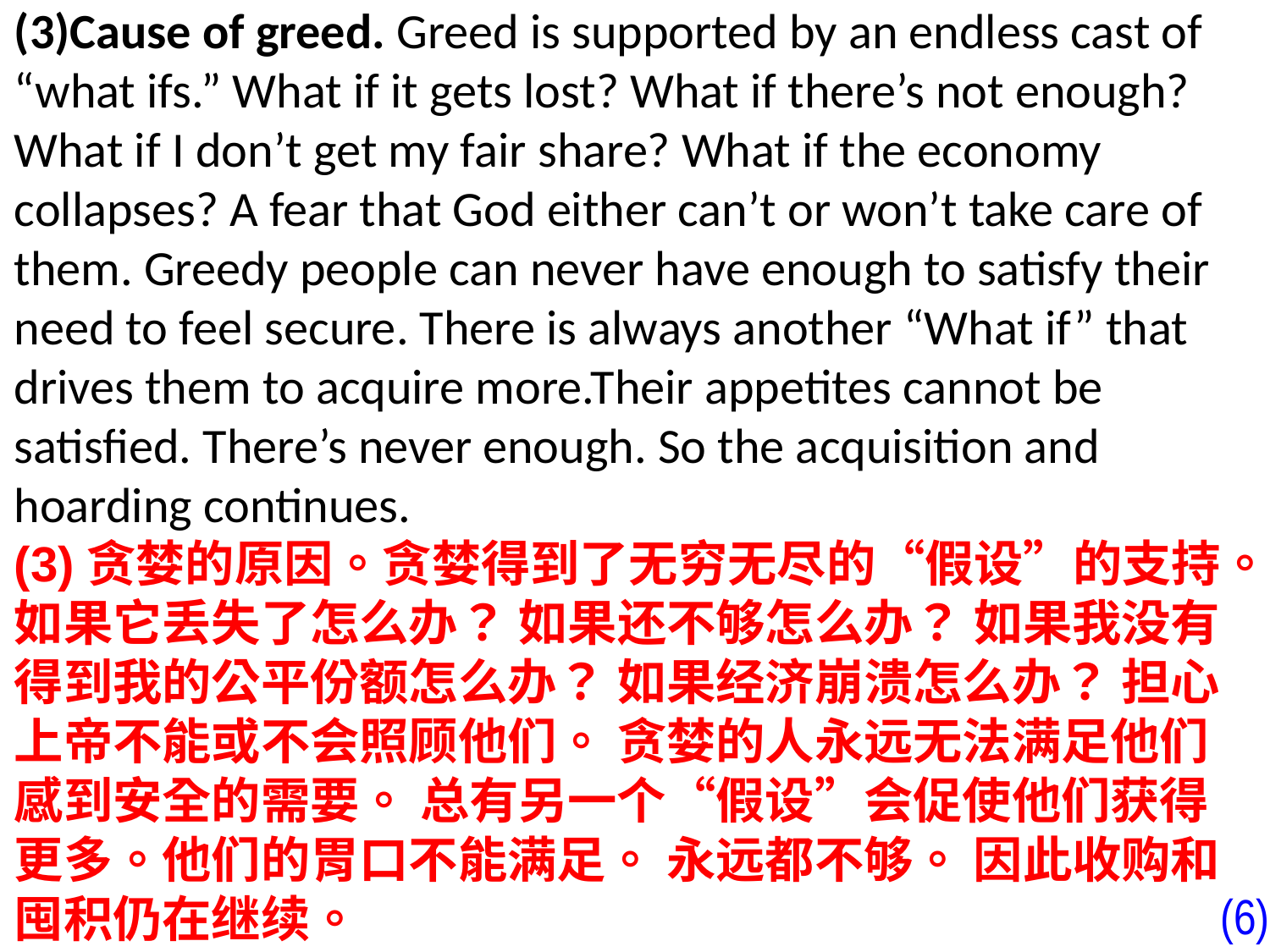

(3)Cause of greed. Greed is supported by an endless cast of “what ifs.” What if it gets lost? What if there’s not enough? What if I don’t get my fair share? What if the economy collapses? A fear that God either can’t or won’t take care of them. Greedy people can never have enough to satisfy their need to feel secure. There is always another “What if” that drives them to acquire more.Their appetites cannot be satisfied. There’s never enough. So the acquisition and hoarding continues.
(3)贪婪的原因。贪婪得到了无穷无尽的“假设”的支持。如果它丢失了怎么办？ 如果还不够怎么办？ 如果我没有得到我的公平份额怎么办？ 如果经济崩溃怎么办？ 担心上帝不能或不会照顾他们。 贪婪的人永远无法满足他们感到安全的需要。 总有另一个“假设”会促使他们获得更多。他们的胃口不能满足。 永远都不够。 因此收购和囤积仍在继续。
(6)